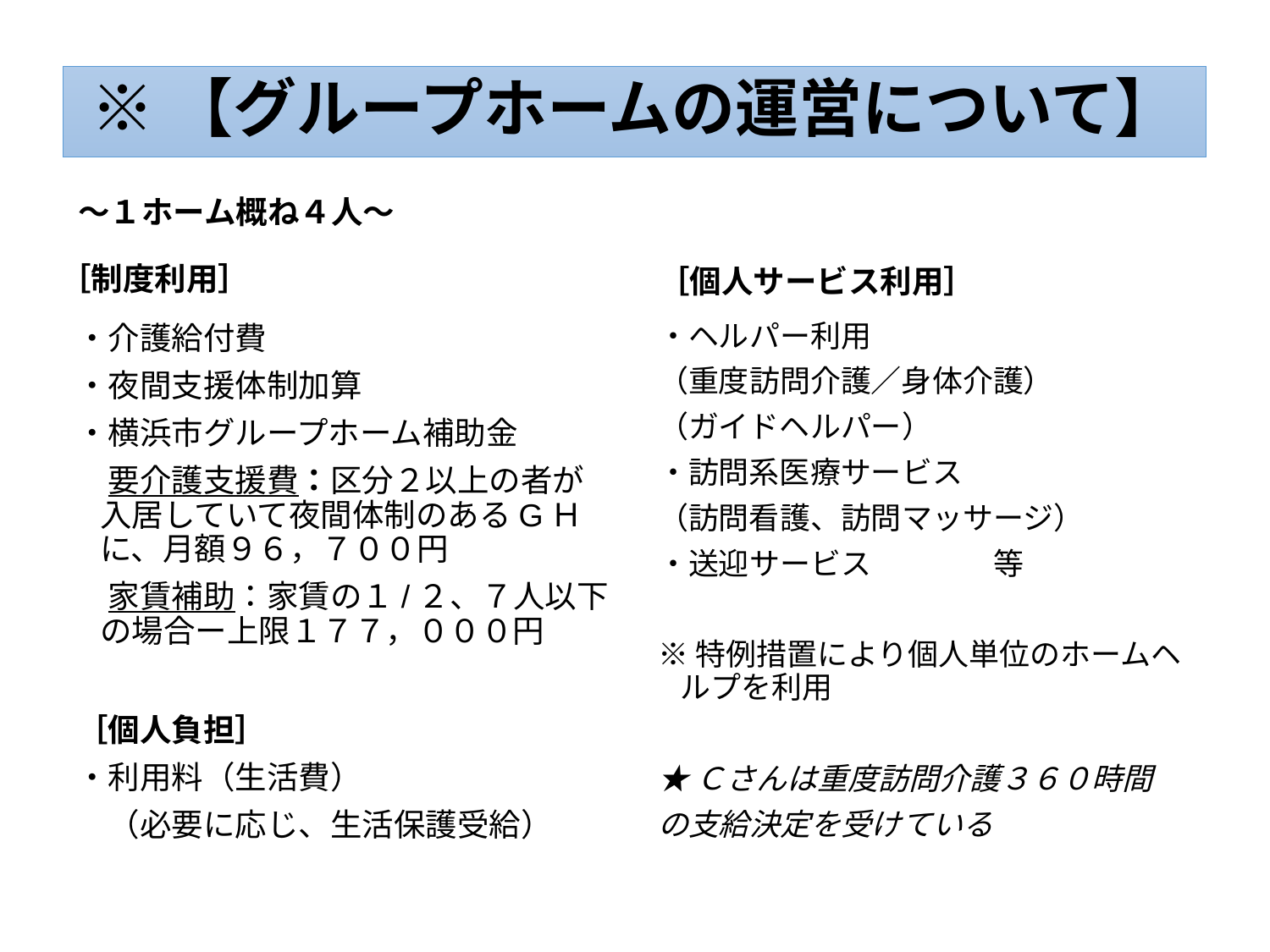

※【グループホームの運営について】
～１ホーム概ね４人～
　［制度利用］
［個人サービス利用］
・ヘルパー利用
（重度訪問介護／身体介護）
（ガイドヘルパー）
・訪問系医療サービス
（訪問看護、訪問マッサージ）
・送迎サービス　　　　等

※特例措置により個人単位のホームヘルプを利用

★Ｃさんは重度訪問介護３６０時間
の支給決定を受けている
・介護給付費
・夜間支援体制加算
・横浜市グループホーム補助金
　要介護支援費：区分２以上の者が入居していて夜間体制のあるGＨに、月額９６，７００円
　家賃補助：家賃の１/２、７人以下の場合ー上限１７７，０００円

［個人負担］
・利用料（生活費）
　（必要に応じ、生活保護受給）